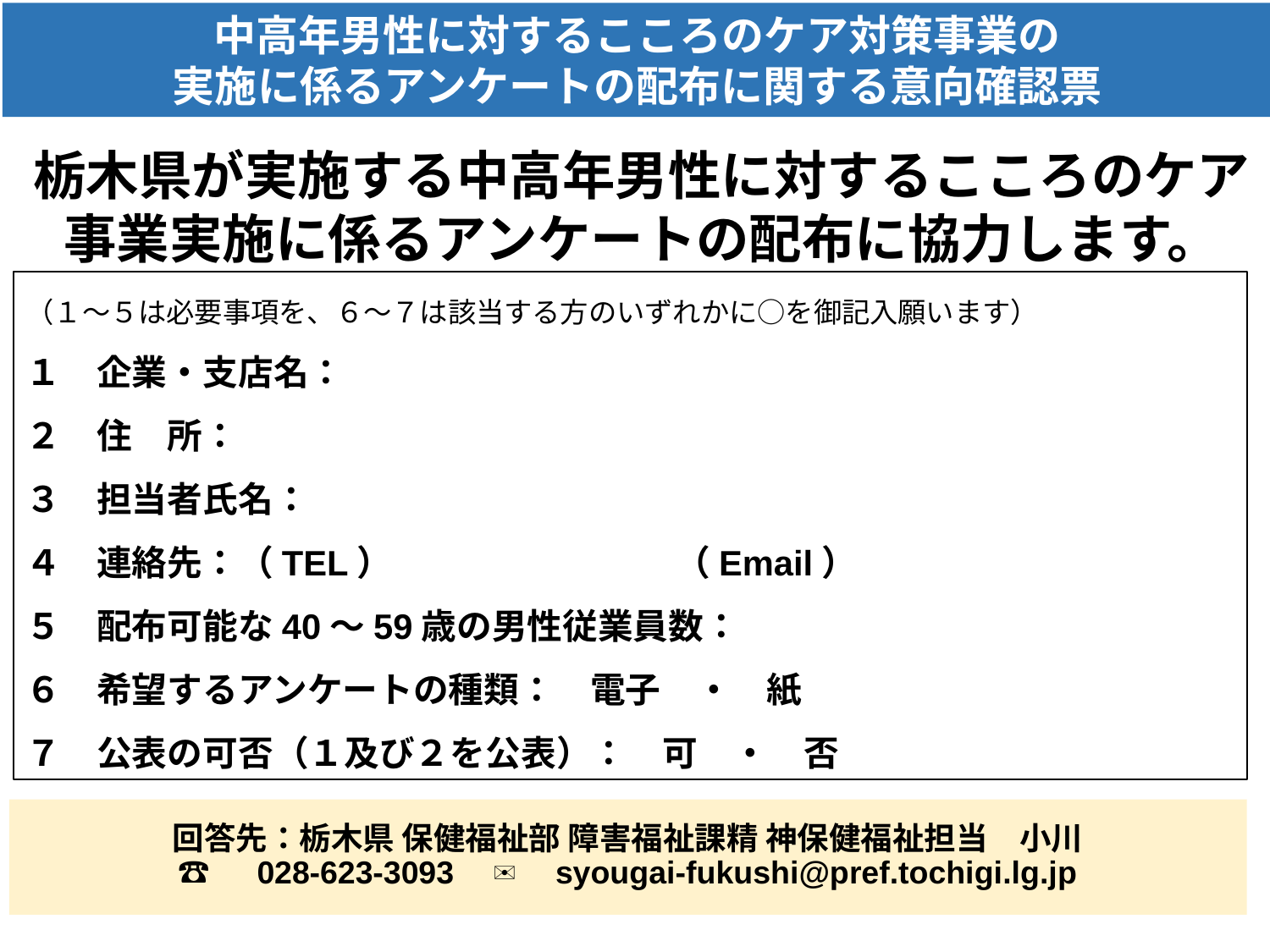

中高年男性に対するこころのケア対策事業の
実施に係るアンケートの配布に関する意向確認票
栃木県が実施する中高年男性に対するこころのケア事業実施に係るアンケートの配布に協力します。
（１～５は必要事項を、６～７は該当する方のいずれかに○を御記入願います）
１　企業・支店名：
２　住　所：
３　担当者氏名：
４　連絡先：（TEL）　　　　　　　　（Email）
５　配布可能な40～59歳の男性従業員数：
６　希望するアンケートの種類：　電子　・　紙
７　公表の可否（１及び２を公表）：　可　・　否
回答先：栃木県 保健福祉部 障害福祉課精 神保健福祉担当　小川
☎　028-623-3093　✉　syougai-fukushi@pref.tochigi.lg.jp